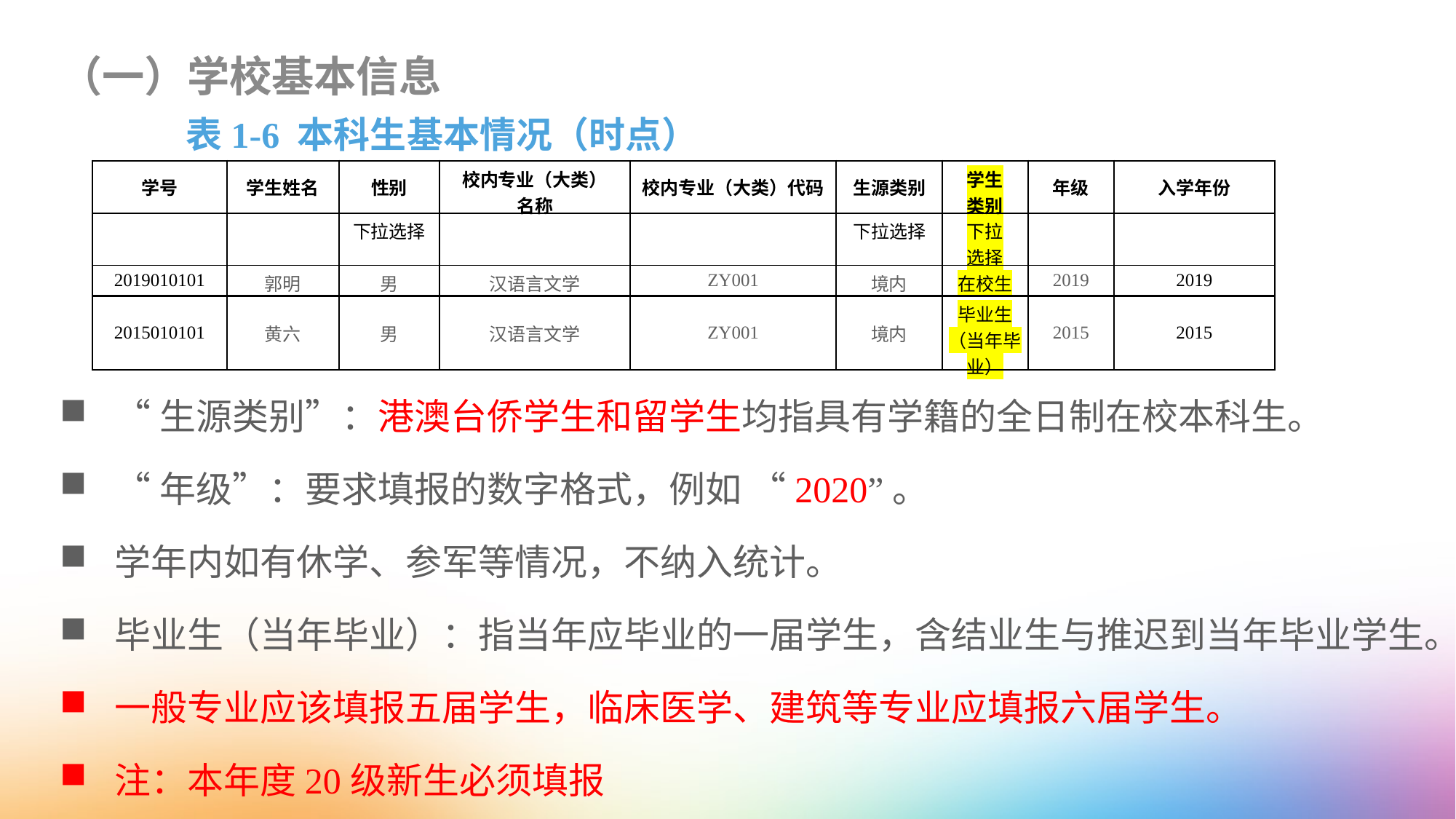

（一）学校基本信息
表1-6 本科生基本情况（时点）
| 学号 | 学生姓名 | 性别 | 校内专业（大类） 名称 | 校内专业（大类）代码 | 生源类别 | 学生 类别 | 年级 | 入学年份 |
| --- | --- | --- | --- | --- | --- | --- | --- | --- |
|  |  | 下拉选择 |  |  | 下拉选择 | 下拉 选择 |  |  |
| 2019010101 | 郭明 | 男 | 汉语言文学 | ZY001 | 境内 | 在校生 | 2019 | 2019 |
| 2015010101 | 黄六 | 男 | 汉语言文学 | ZY001 | 境内 | 毕业生（当年毕业） | 2015 | 2015 |
“生源类别”：港澳台侨学生和留学生均指具有学籍的全日制在校本科生。
“年级”：要求填报的数字格式，例如 “2020”。
学年内如有休学、参军等情况，不纳入统计。
毕业生（当年毕业）：指当年应毕业的一届学生，含结业生与推迟到当年毕业学生。
一般专业应该填报五届学生，临床医学、建筑等专业应填报六届学生。
注：本年度20级新生必须填报